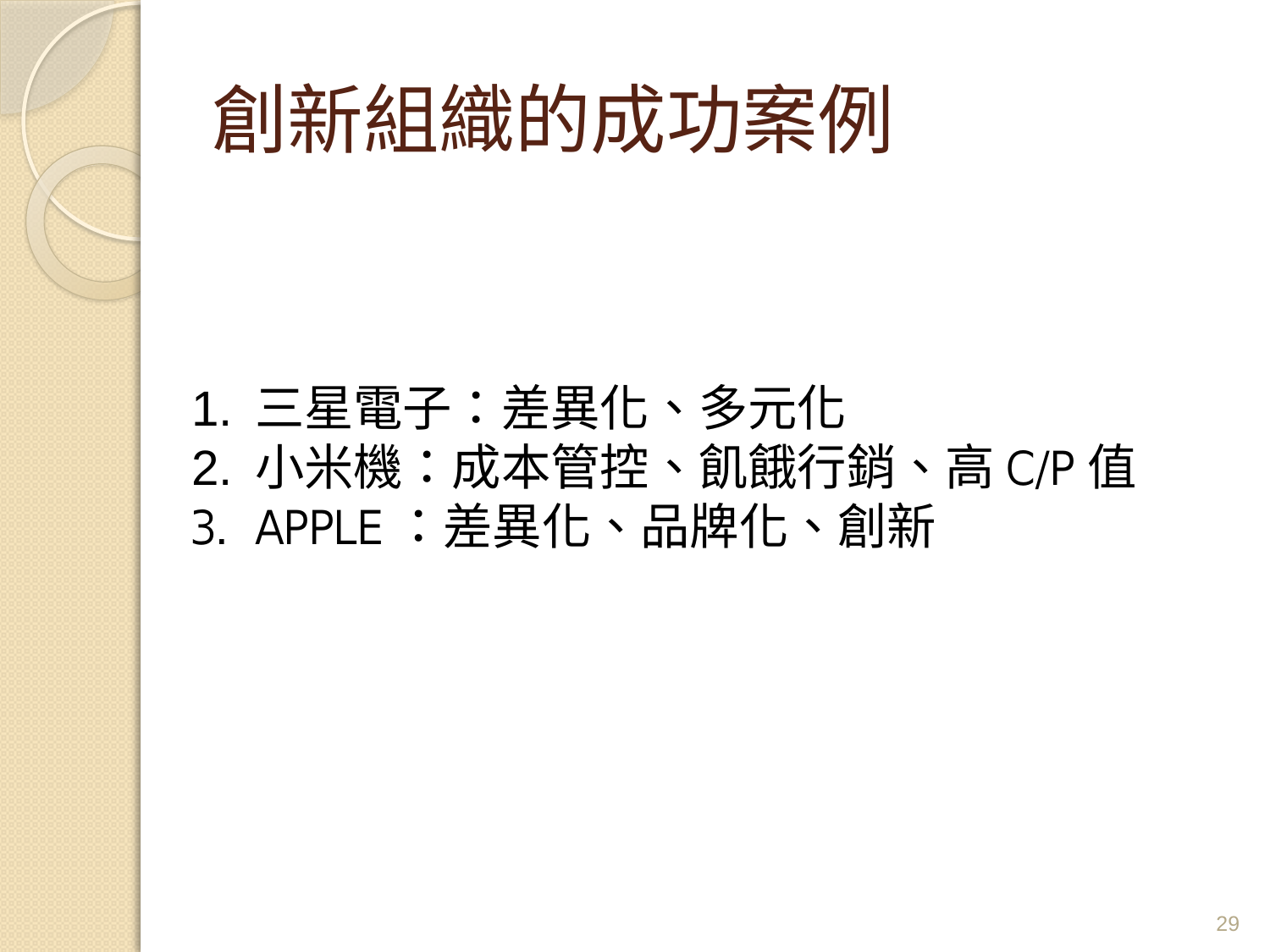

# 創新組織的成功案例
三星電子：差異化、多元化
小米機：成本管控、飢餓行銷、高C/P值
APPLE：差異化、品牌化、創新

29